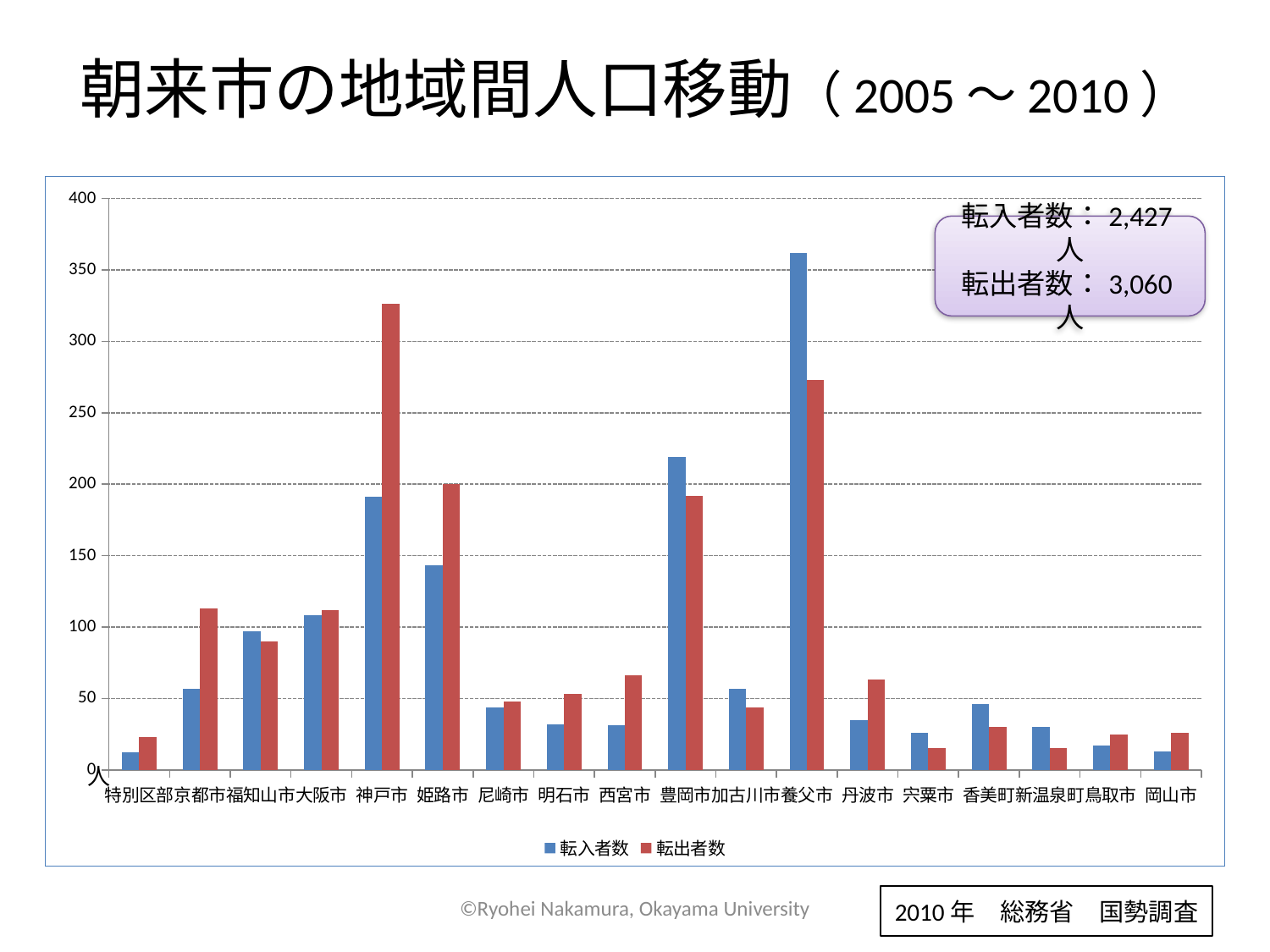

# 朝来市の地域間人口移動（2005～2010）

### Chart

| Category | 転入者数 | 転出者数 |
|---|---|---|
| 特別区部 | 12.0 | 23.0 |
| 京都市 | 57.0 | 113.0 |
| 福知山市 | 97.0 | 90.0 |
| 大阪市 | 108.0 | 112.0 |
| 神戸市 | 191.0 | 326.0 |
| 姫路市 | 143.0 | 200.0 |
| 尼崎市 | 44.0 | 48.0 |
| 明石市 | 32.0 | 53.0 |
| 西宮市 | 31.0 | 66.0 |
| 豊岡市 | 219.0 | 192.0 |
| 加古川市 | 57.0 | 44.0 |
| 養父市 | 362.0 | 273.0 |
| 丹波市 | 35.0 | 63.0 |
| 宍粟市 | 26.0 | 15.0 |
| 香美町 | 46.0 | 30.0 |
| 新温泉町 | 30.0 | 15.0 |
| 鳥取市 | 17.0 | 25.0 |
| 岡山市 | 13.0 | 26.0 |
転入者数：2,427人
転出者数：3,060人
人
©Ryohei Nakamura, Okayama University
2010年　総務省　国勢調査